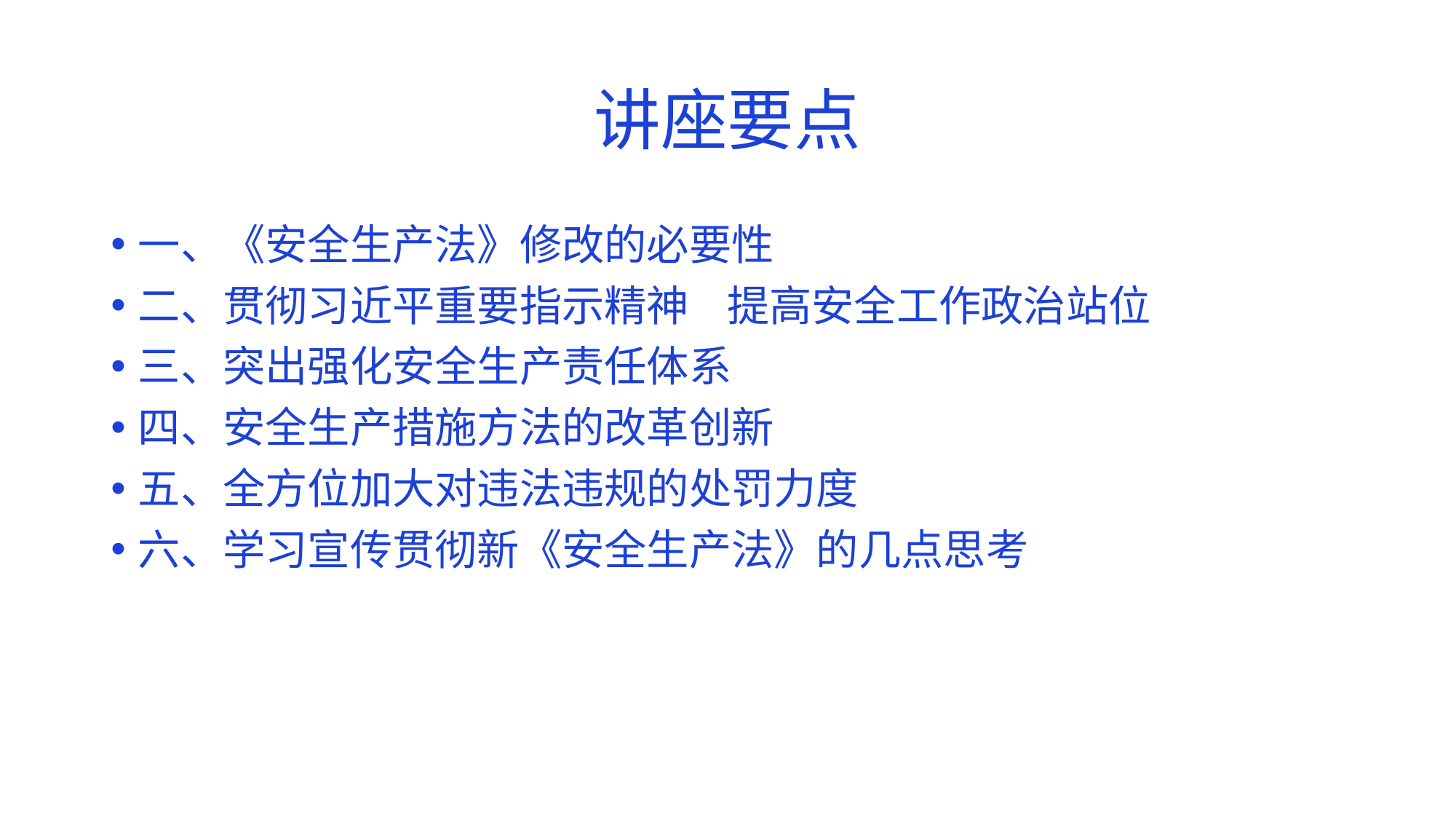

# 讲座要点
一、《安全生产法》修改的必要性
二、贯彻习近平重要指示精神    提高安全工作政治站位
三、突出强化安全生产责任体系
四、安全生产措施方法的改革创新
五、全方位加大对违法违规的处罚力度
六、学习宣传贯彻新《安全生产法》的几点思考
13